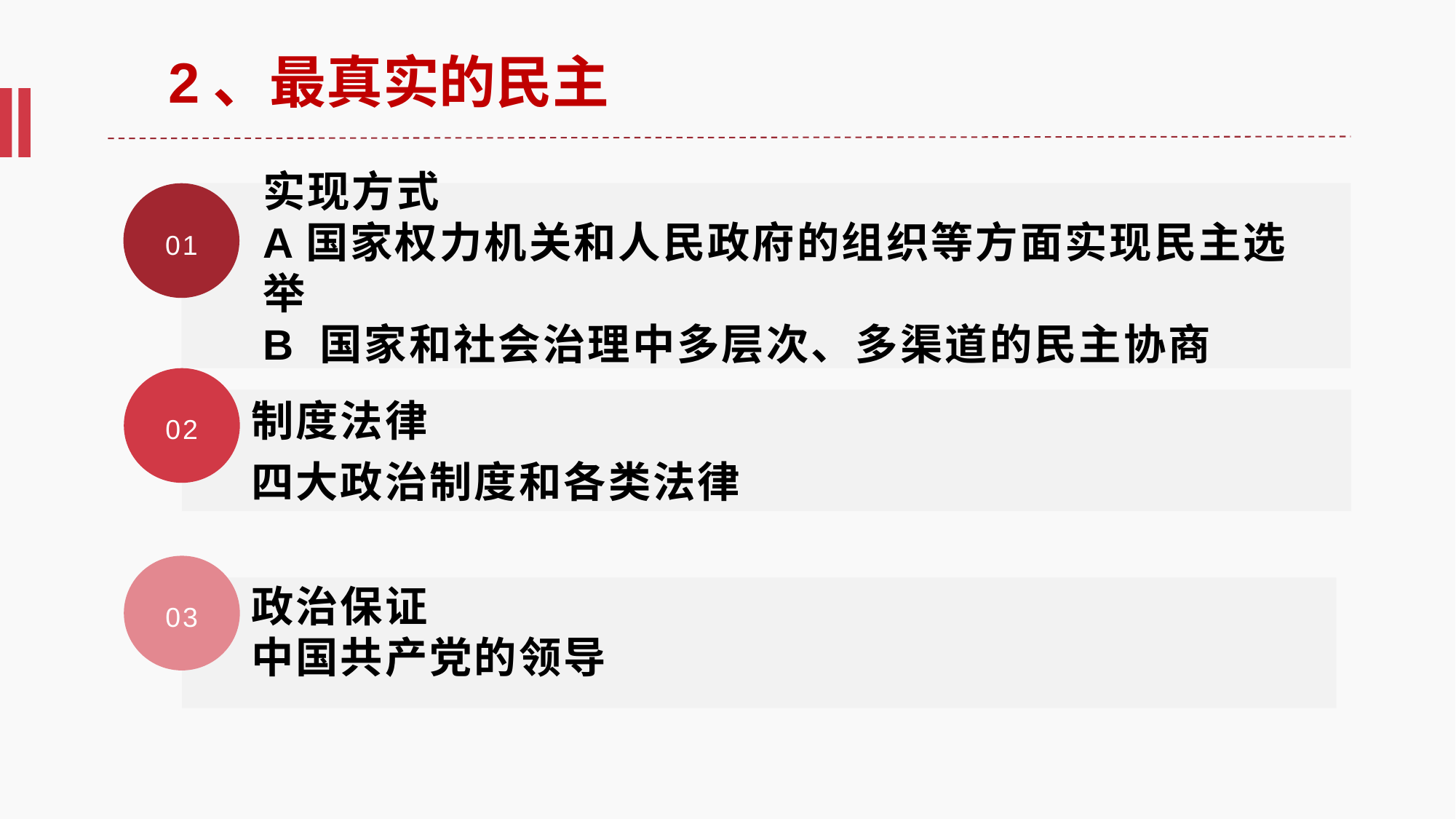

2、最真实的民主

01
实现方式
A国家权力机关和人民政府的组织等方面实现民主选举
B 国家和社会治理中多层次、多渠道的民主协商
02

制度法律
四大政治制度和各类法律
03

政治保证
中国共产党的领导